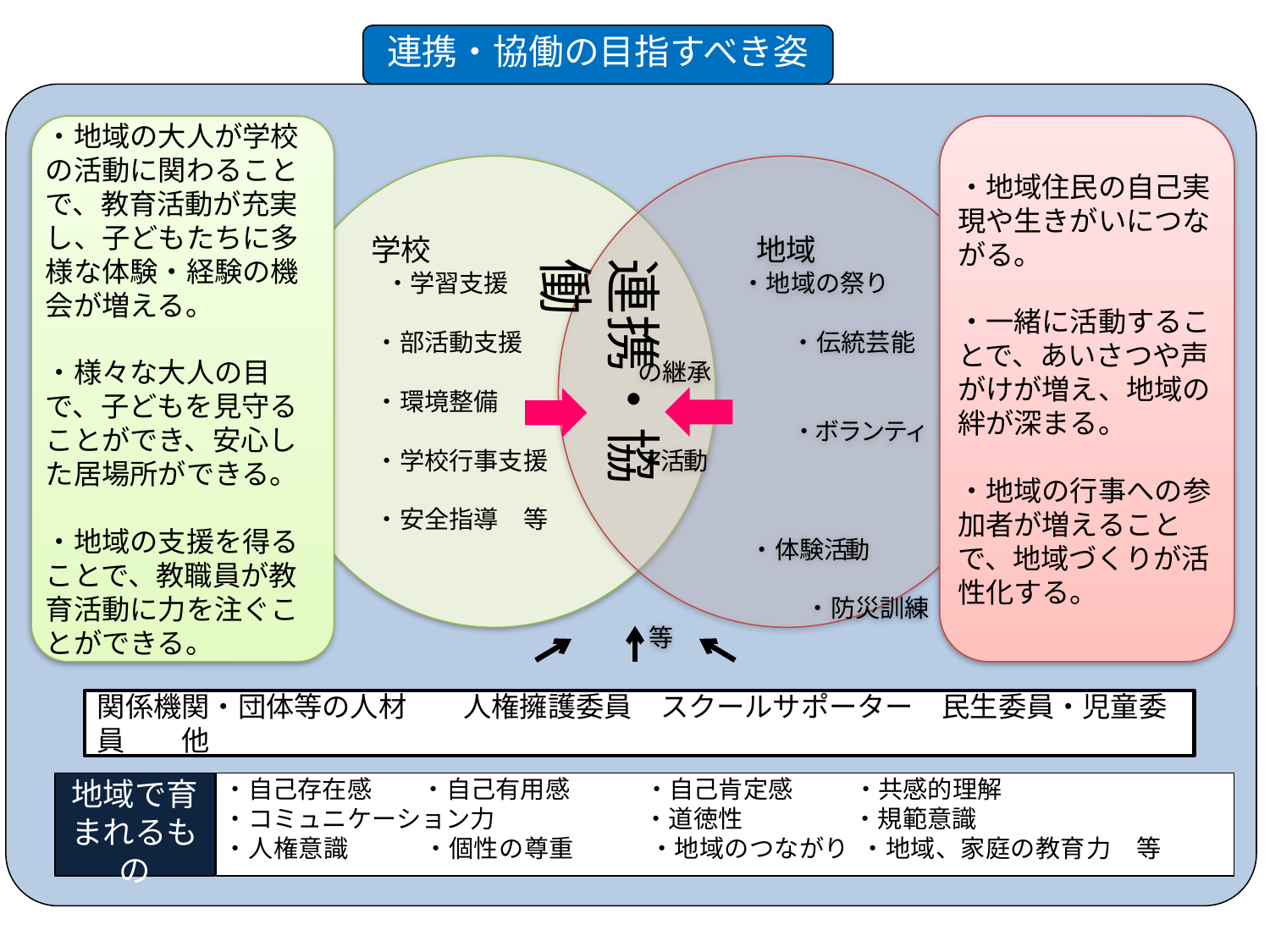

連携・協働の目指すべき姿

・地域の大人が学校の活動に関わることで、教育活動が充実し、子どもたちに多様な体験・経験の機会が増える。

・様々な大人の目で、子どもを見守ることができ、安心した居場所ができる。

・地域の支援を得ることで、教職員が教育活動に力を注ぐことができる。
・地域住民の自己実現や生きがいにつながる。

・一緒に活動することで、あいさつや声がけが増え、地域の絆が深まる。

・地域の行事への参加者が増えることで、地域づくりが活性化する。
  学校
　　・学習支援

　・部活動支援

　・環境整備

　・学校行事支援

　・安全指導　等
地域
　　　 ・地域の祭り

　　　　　　 ・伝統芸能の継承

　　　　　　 ・ボランティア活動

                             ・体験活動

　　　　　　　　・防災訓練    等

連携・協働

関係機関・団体等の人材　　人権擁護委員　スクールサポーター　民生委員・児童委員　　他
地域で育まれるもの
・自己存在感　　・自己有用感　　　・自己肯定感　　  ・共感的理解
・コミュニケーション力　　　　　　・道徳性　　　　  ・規範意識
・人権意識　　　・個性の尊重　　　・地域のつながり  ・地域、家庭の教育力　等